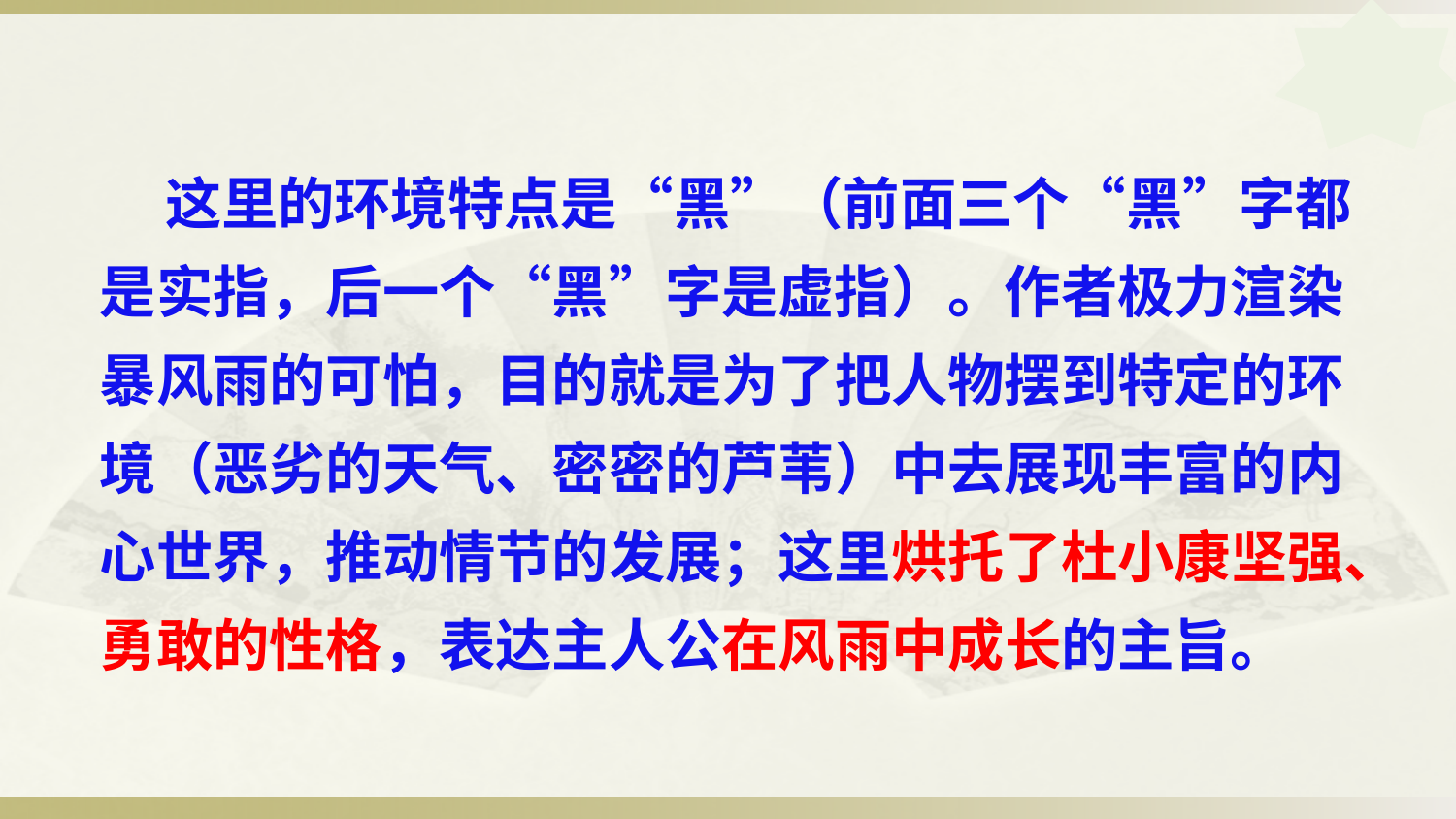

这里的环境特点是“黑”（前面三个“黑”字都是实指，后一个“黑”字是虚指）。作者极力渲染暴风雨的可怕，目的就是为了把人物摆到特定的环境（恶劣的天气、密密的芦苇）中去展现丰富的内心世界，推动情节的发展；这里烘托了杜小康坚强、勇敢的性格，表达主人公在风雨中成长的主旨。